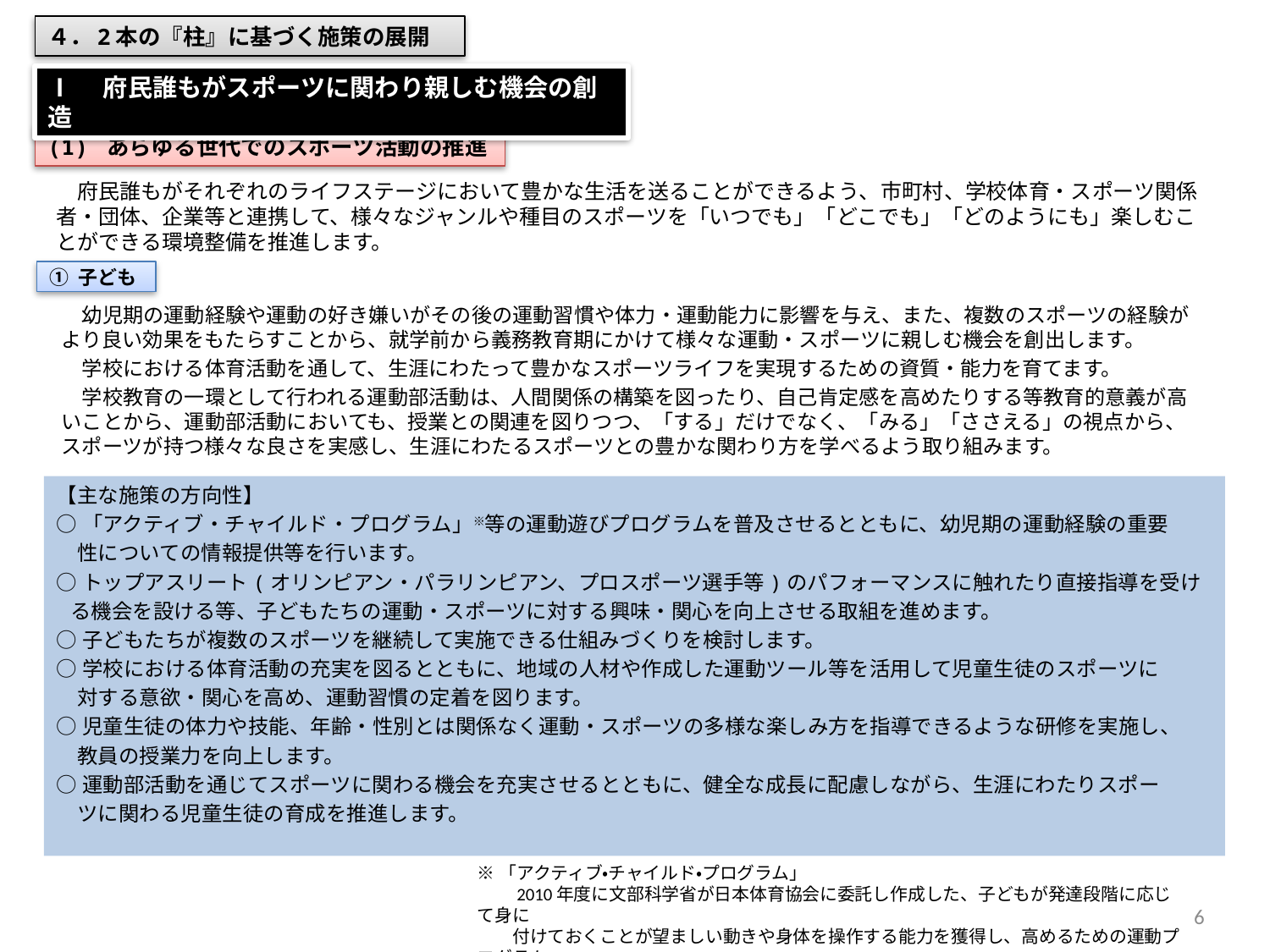

４．2本の『柱』に基づく施策の展開
Ⅰ　府民誰もがスポーツに関わり親しむ機会の創造
# (1) あらゆる世代でのスポーツ活動の推進
　府民誰もがそれぞれのライフステージにおいて豊かな生活を送ることができるよう、市町村、学校体育・スポーツ関係者・団体、企業等と連携して、様々なジャンルや種目のスポーツを「いつでも」「どこでも」「どのようにも」楽しむことができる環境整備を推進します。
① 子ども
　幼児期の運動経験や運動の好き嫌いがその後の運動習慣や体力・運動能力に影響を与え、また、複数のスポーツの経験がより良い効果をもたらすことから、就学前から義務教育期にかけて様々な運動・スポーツに親しむ機会を創出します。
　学校における体育活動を通して、生涯にわたって豊かなスポーツライフを実現するための資質・能力を育てます。
　学校教育の一環として行われる運動部活動は、人間関係の構築を図ったり、自己肯定感を高めたりする等教育的意義が高いことから、運動部活動においても、授業との関連を図りつつ、「する」だけでなく、「みる」「ささえる」の視点から、スポーツが持つ様々な良さを実感し、生涯にわたるスポーツとの豊かな関わり方を学べるよう取り組みます。
【主な施策の方向性】
○「アクティブ・チャイルド・プログラム」※等の運動遊びプログラムを普及させるとともに、幼児期の運動経験の重要
　性についての情報提供等を行います。
○トップアスリート(オリンピアン・パラリンピアン、プロスポーツ選手等)のパフォーマンスに触れたり直接指導を受け
  る機会を設ける等、子どもたちの運動・スポーツに対する興味・関心を向上させる取組を進めます。
○子どもたちが複数のスポーツを継続して実施できる仕組みづくりを検討します。
○学校における体育活動の充実を図るとともに、地域の人材や作成した運動ツール等を活用して児童生徒のスポーツに
　対する意欲・関心を高め、運動習慣の定着を図ります。
○児童生徒の体力や技能、年齢・性別とは関係なく運動・スポーツの多様な楽しみ方を指導できるような研修を実施し、
　教員の授業力を向上します。
○運動部活動を通じてスポーツに関わる機会を充実させるとともに、健全な成長に配慮しながら、生涯にわたりスポー
　ツに関わる児童生徒の育成を推進します。
※「アクティブ・チャイルド・プログラム」
　　2010年度に文部科学省が日本体育協会に委託し作成した、子どもが発達段階に応じて身に
　　付けておくことが望ましい動きや身体を操作する能力を獲得し、高めるための運動プログラム
6